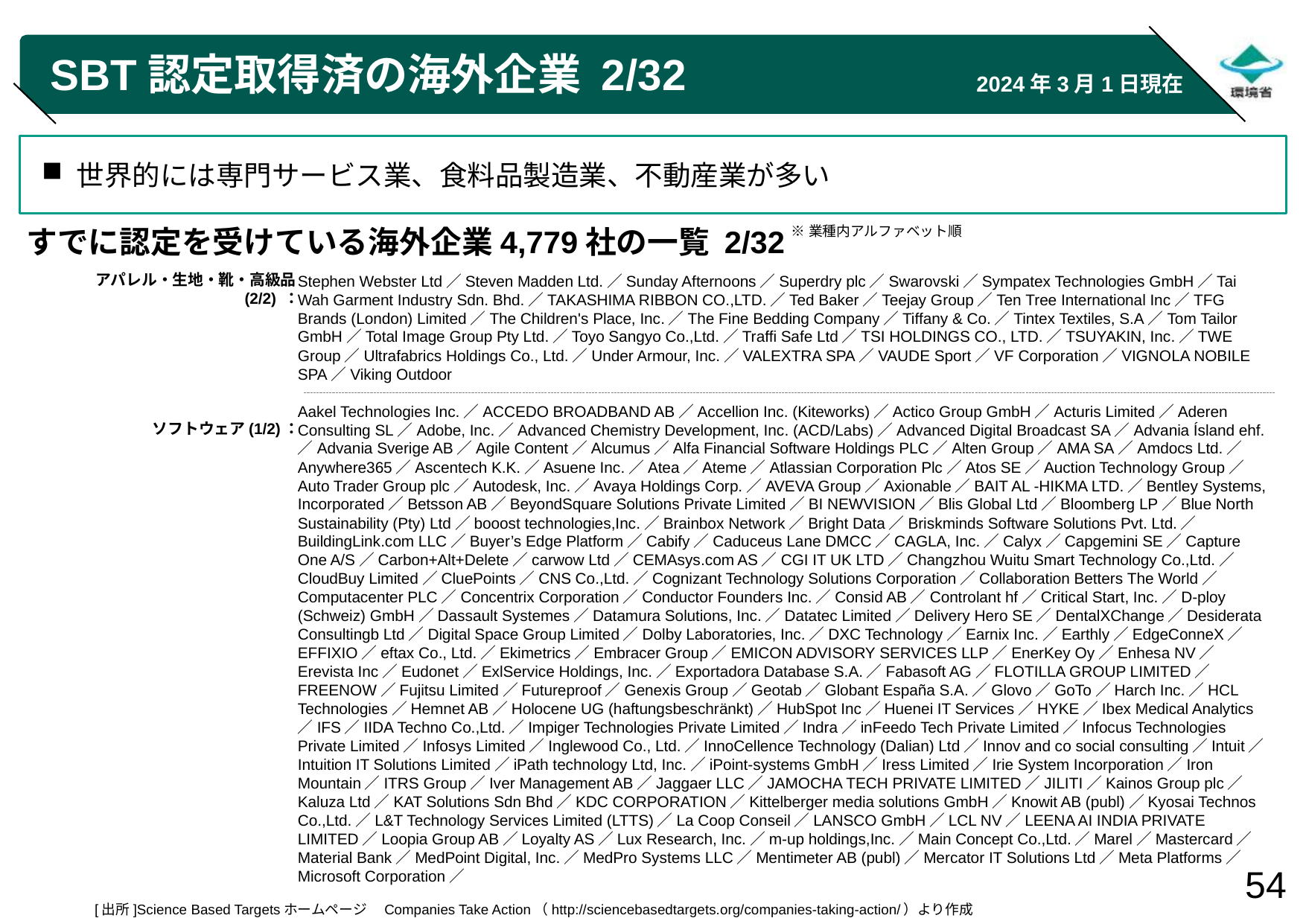

# SBT認定取得済の海外企業 2/32
2024年3月1日現在
世界的には専門サービス業、食料品製造業、不動産業が多い
※業種内アルファベット順
すでに認定を受けている海外企業4,779社の一覧 2/32
アパレル・生地・靴・高級品(2/2) ：

ソフトウェア(1/2)：

Stephen Webster Ltd／Steven Madden Ltd.／Sunday Afternoons／Superdry plc／Swarovski／Sympatex Technologies GmbH／Tai Wah Garment Industry Sdn. Bhd.／TAKASHIMA RIBBON CO.,LTD.／Ted Baker／Teejay Group／Ten Tree International Inc／TFG Brands (London) Limited／The Children's Place, Inc.／The Fine Bedding Company／Tiffany & Co.／Tintex Textiles, S.A／Tom Tailor GmbH／Total Image Group Pty Ltd.／Toyo Sangyo Co.,Ltd.／Traffi Safe Ltd／TSI HOLDINGS CO., LTD.／TSUYAKIN, Inc.／TWE Group／Ultrafabrics Holdings Co., Ltd.／Under Armour, Inc.／VALEXTRA SPA／VAUDE Sport／VF Corporation／VIGNOLA NOBILE SPA／Viking Outdoor

Aakel Technologies Inc.／ACCEDO BROADBAND AB／Accellion Inc. (Kiteworks)／Actico Group GmbH／Acturis Limited／Aderen Consulting SL／Adobe, Inc.／Advanced Chemistry Development, Inc. (ACD/Labs)／Advanced Digital Broadcast SA／Advania Ísland ehf.／Advania Sverige AB／Agile Content／Alcumus／Alfa Financial Software Holdings PLC／Alten Group／AMA SA／Amdocs Ltd.／Anywhere365／Ascentech K.K.／Asuene Inc.／Atea／Ateme／Atlassian Corporation Plc／Atos SE／Auction Technology Group／Auto Trader Group plc／Autodesk, Inc.／Avaya Holdings Corp.／AVEVA Group／Axionable／BAIT AL -HIKMA LTD.／Bentley Systems, Incorporated／Betsson AB／BeyondSquare Solutions Private Limited／BI NEWVISION／Blis Global Ltd／Bloomberg LP／Blue North Sustainability (Pty) Ltd／booost technologies,Inc.／Brainbox Network／Bright Data／Briskminds Software Solutions Pvt. Ltd.／BuildingLink.com LLC／Buyer’s Edge Platform／Cabify／Caduceus Lane DMCC／CAGLA, Inc.／Calyx／Capgemini SE／Capture One A/S／Carbon+Alt+Delete／carwow Ltd／CEMAsys.com AS／CGI IT UK LTD／Changzhou Wuitu Smart Technology Co.,Ltd.／CloudBuy Limited／CluePoints／CNS Co.,Ltd.／Cognizant Technology Solutions Corporation／Collaboration Betters The World／Computacenter PLC／Concentrix Corporation／Conductor Founders Inc.／Consid AB／Controlant hf／Critical Start, Inc.／D-ploy (Schweiz) GmbH／Dassault Systemes／Datamura Solutions, Inc.／Datatec Limited／Delivery Hero SE／DentalXChange／Desiderata Consultingb Ltd／Digital Space Group Limited／Dolby Laboratories, Inc.／DXC Technology／Earnix Inc.／Earthly／EdgeConneX／EFFIXIO／eftax Co., Ltd.／Ekimetrics／Embracer Group／EMICON ADVISORY SERVICES LLP／EnerKey Oy／Enhesa NV／Erevista Inc／Eudonet／ExlService Holdings, Inc.／Exportadora Database S.A.／Fabasoft AG／FLOTILLA GROUP LIMITED／FREENOW／Fujitsu Limited／Futureproof／Genexis Group／Geotab／Globant España S.A.／Glovo／GoTo／Harch Inc.／HCL Technologies／Hemnet AB／Holocene UG (haftungsbeschränkt)／HubSpot Inc／Huenei IT Services／HYKE／Ibex Medical Analytics／IFS／IIDA Techno Co.,Ltd.／Impiger Technologies Private Limited／Indra／inFeedo Tech Private Limited／Infocus Technologies Private Limited／Infosys Limited／Inglewood Co., Ltd.／InnoCellence Technology (Dalian) Ltd／Innov and co social consulting／Intuit／Intuition IT Solutions Limited／iPath technology Ltd, Inc.／iPoint-systems GmbH／Iress Limited／Irie System Incorporation／Iron Mountain／ITRS Group／Iver Management AB／Jaggaer LLC／JAMOCHA TECH PRIVATE LIMITED／JILITI／Kainos Group plc／Kaluza Ltd／KAT Solutions Sdn Bhd／KDC CORPORATION／Kittelberger media solutions GmbH／Knowit AB (publ)／Kyosai Technos Co.,Ltd.／L&T Technology Services Limited (LTTS)／La Coop Conseil／LANSCO GmbH／LCL NV／LEENA AI INDIA PRIVATE LIMITED／Loopia Group AB／Loyalty AS／Lux Research, Inc.／m-up holdings,Inc.／Main Concept Co.,Ltd.／Marel／Mastercard／Material Bank／MedPoint Digital, Inc.／MedPro Systems LLC／Mentimeter AB (publ)／Mercator IT Solutions Ltd／Meta Platforms／Microsoft Corporation／

[出所]Science Based Targetsホームページ　Companies Take Action（http://sciencebasedtargets.org/companies-taking-action/）より作成